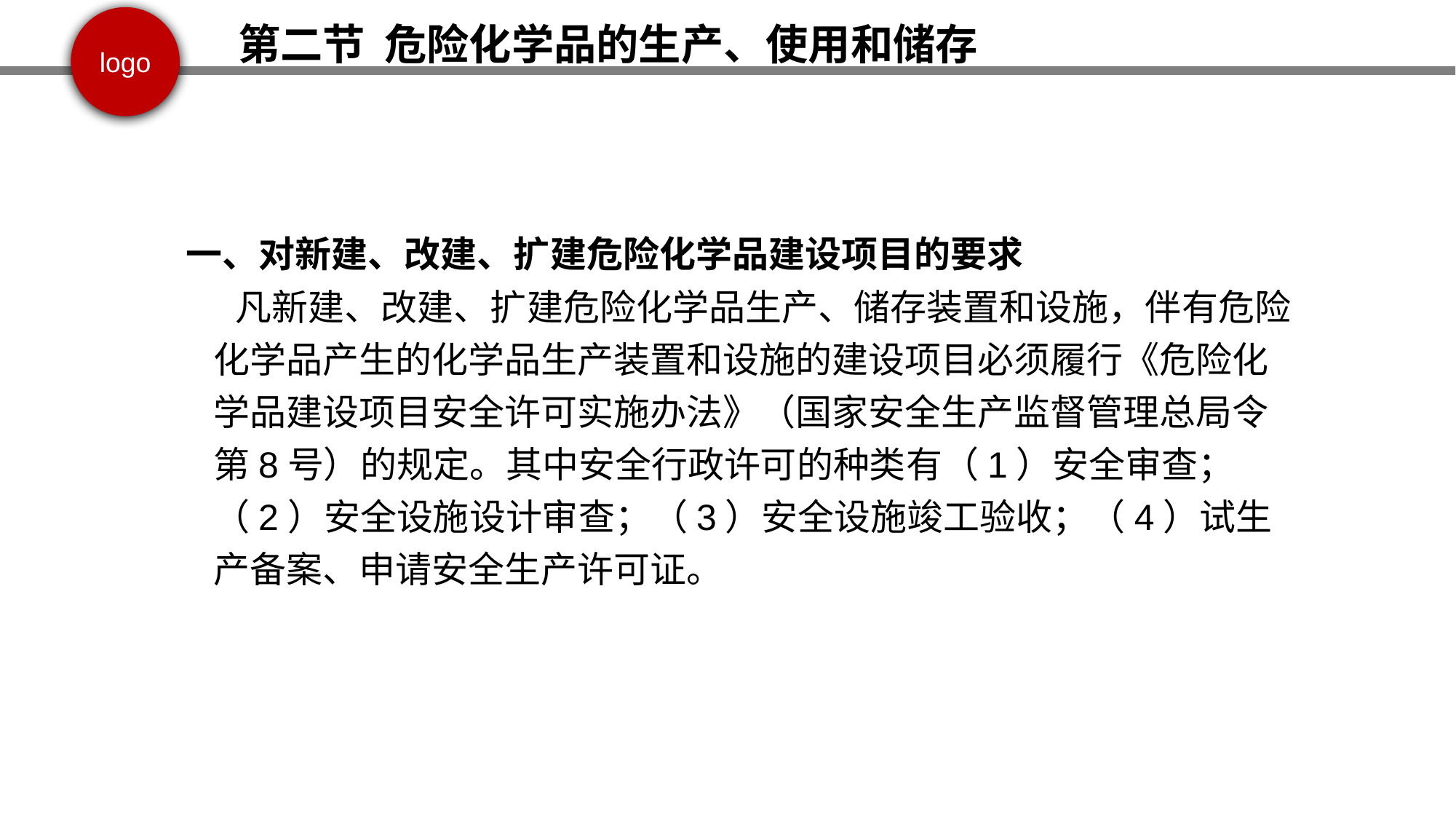

第二节  危险化学品的生产、使用和储存
一、对新建、改建、扩建危险化学品建设项目的要求
     凡新建、改建、扩建危险化学品生产、储存装置和设施，伴有危险化学品产生的化学品生产装置和设施的建设项目必须履行《危险化学品建设项目安全许可实施办法》（国家安全生产监督管理总局令第8号）的规定。其中安全行政许可的种类有（1）安全审查；（2）安全设施设计审查；（3）安全设施竣工验收；（4）试生产备案、申请安全生产许可证。